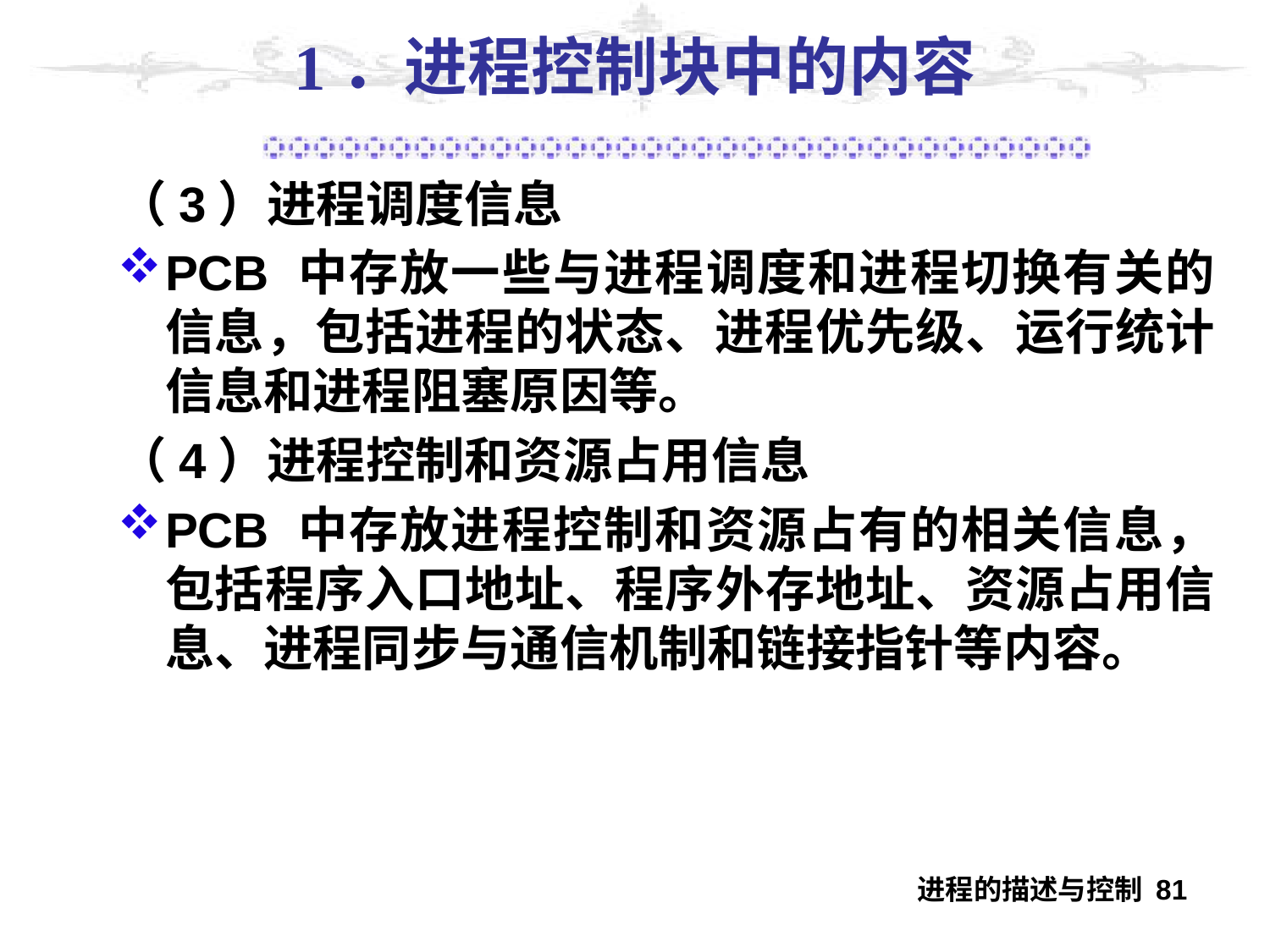

# 1．进程控制块中的内容
（3）进程调度信息
PCB 中存放一些与进程调度和进程切换有关的信息，包括进程的状态、进程优先级、运行统计信息和进程阻塞原因等。
（4）进程控制和资源占用信息
PCB 中存放进程控制和资源占有的相关信息，包括程序入口地址、程序外存地址、资源占用信息、进程同步与通信机制和链接指针等内容。